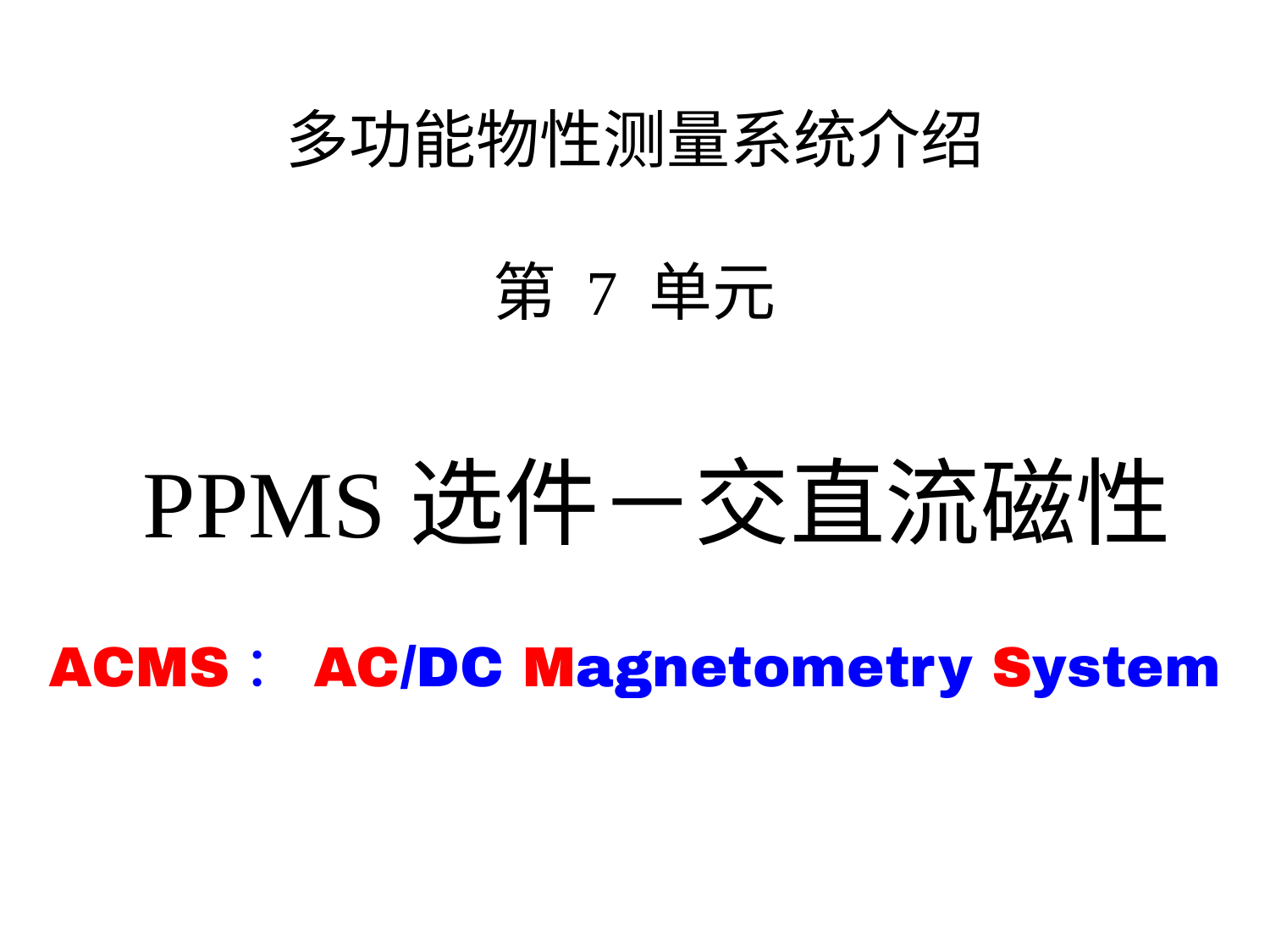

# 多功能物性测量系统介绍 第 7 单元 PPMS选件－交直流磁性
ACMS：AC/DC Magnetometry System